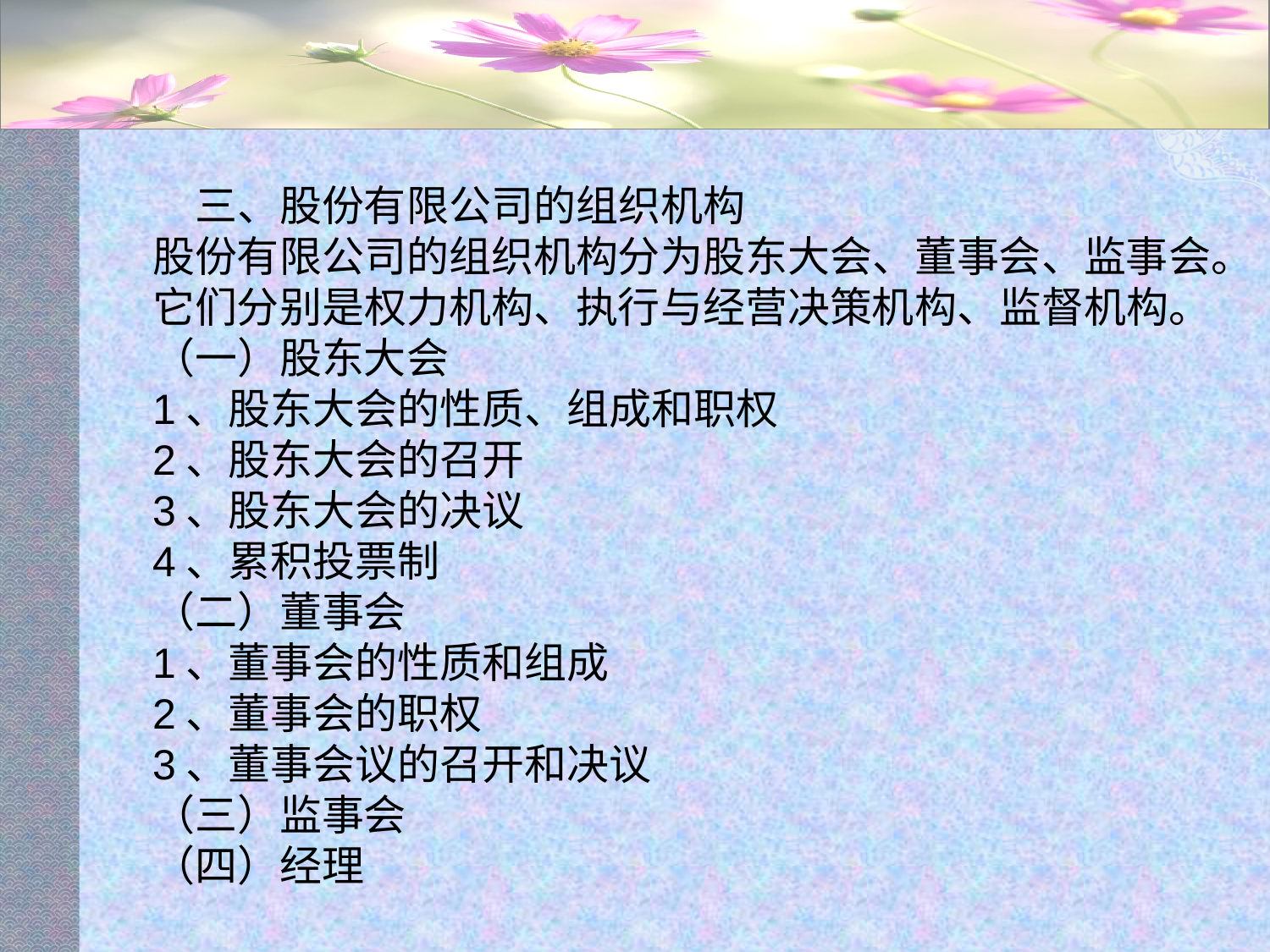

#
　三、股份有限公司的组织机构
股份有限公司的组织机构分为股东大会、董事会、监事会。它们分别是权力机构、执行与经营决策机构、监督机构。
（一）股东大会
1、股东大会的性质、组成和职权
2、股东大会的召开
3、股东大会的决议
4、累积投票制
（二）董事会
1、董事会的性质和组成
2、董事会的职权
3、董事会议的召开和决议
（三）监事会
（四）经理